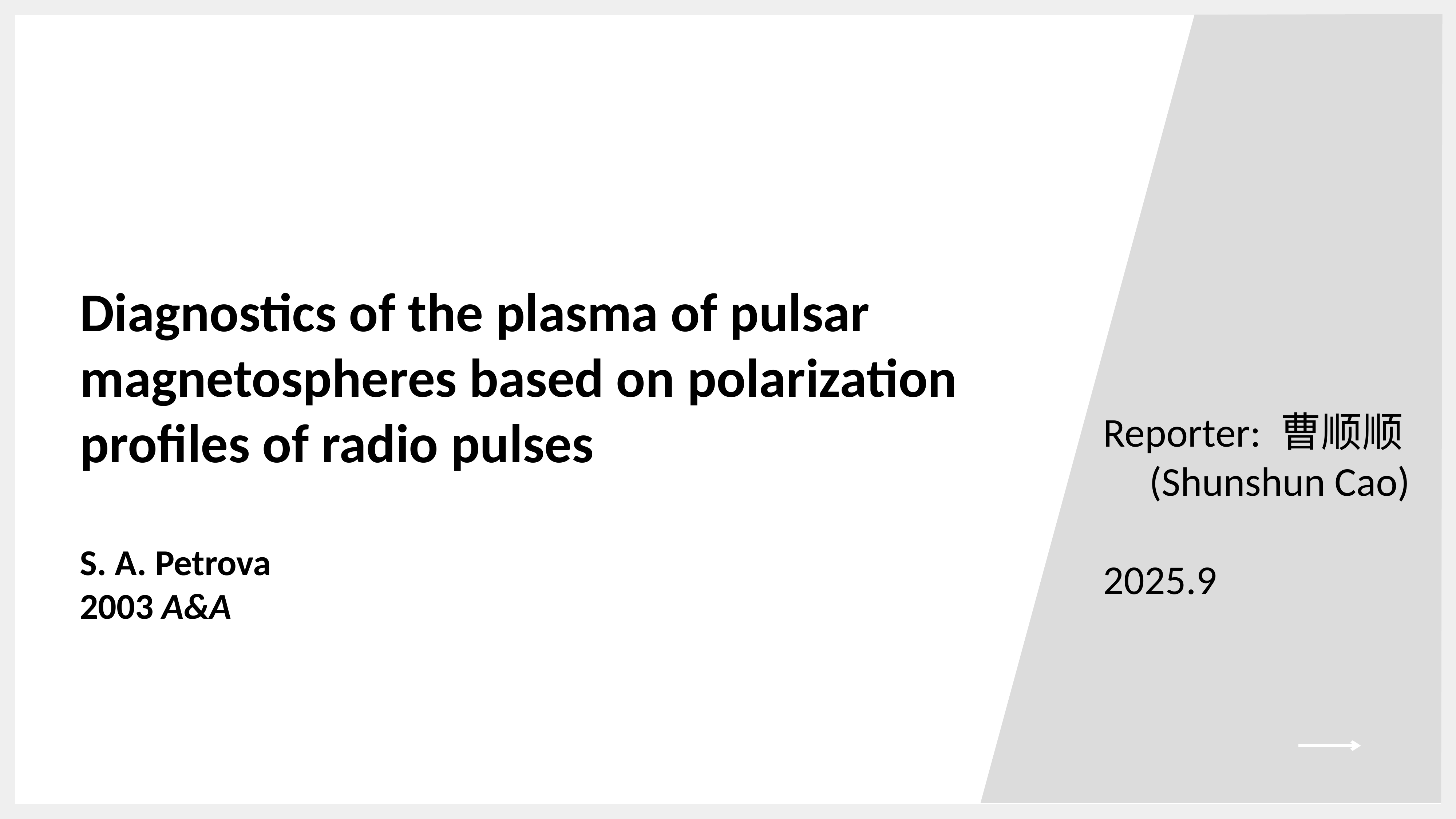

#

Diagnostics of the plasma of pulsar magnetospheres based on polarization profiles of radio pulses

S. A. Petrova
2003 A&A
Reporter: 曹顺顺
     (Shunshun Cao)

2025.9

1